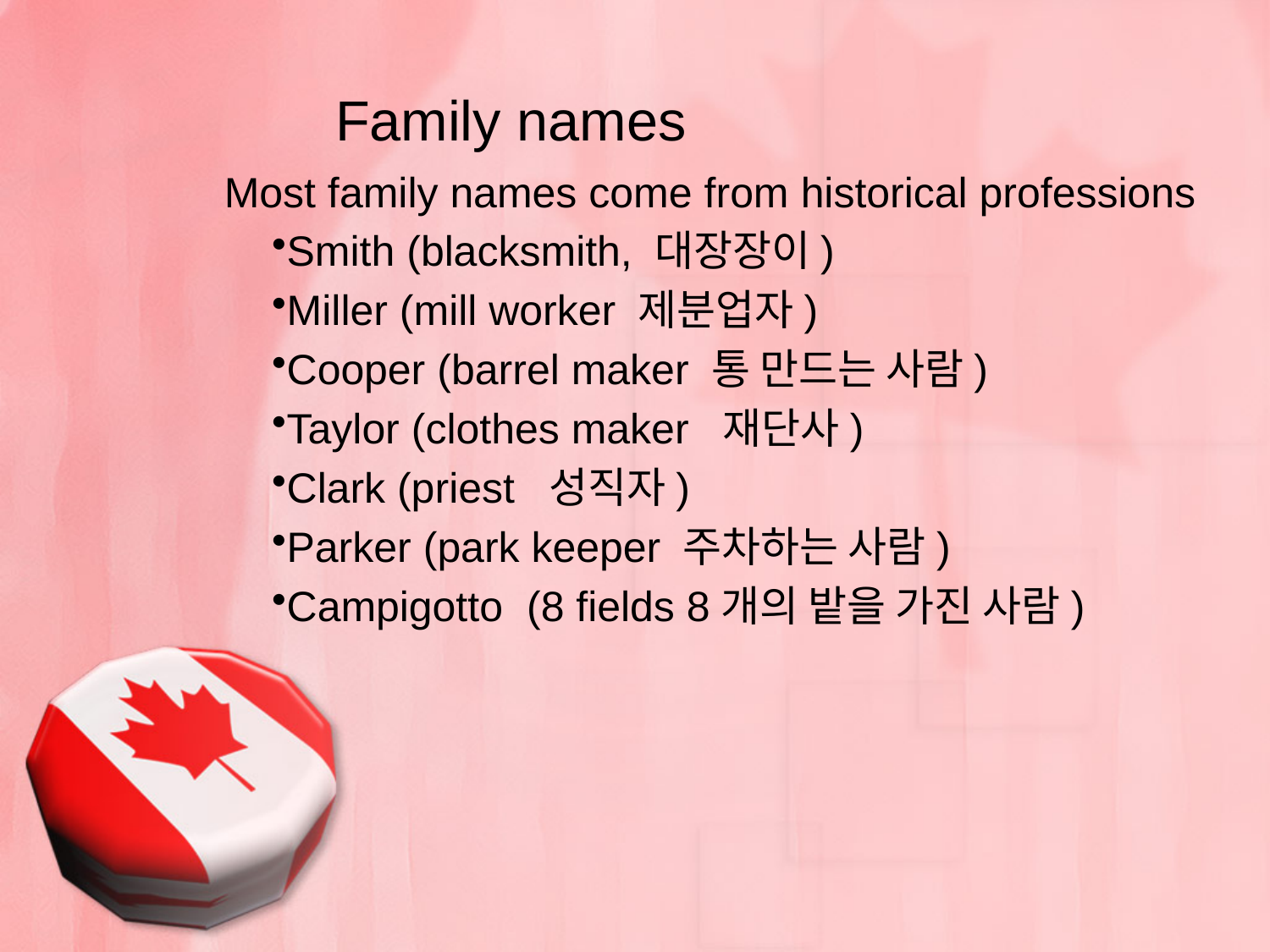

# Family names
Most family names come from historical professions
Smith (blacksmith, 대장장이)
Miller (mill worker 제분업자)
​Cooper (barrel maker 통 만드는 사람)
Taylor (clothes maker  재단사)
Clark (priest  성직자)
​Parker (park keeper 주차하는 사람)
​Campigotto  (8 fields 8개의 밭을 가진 사람)